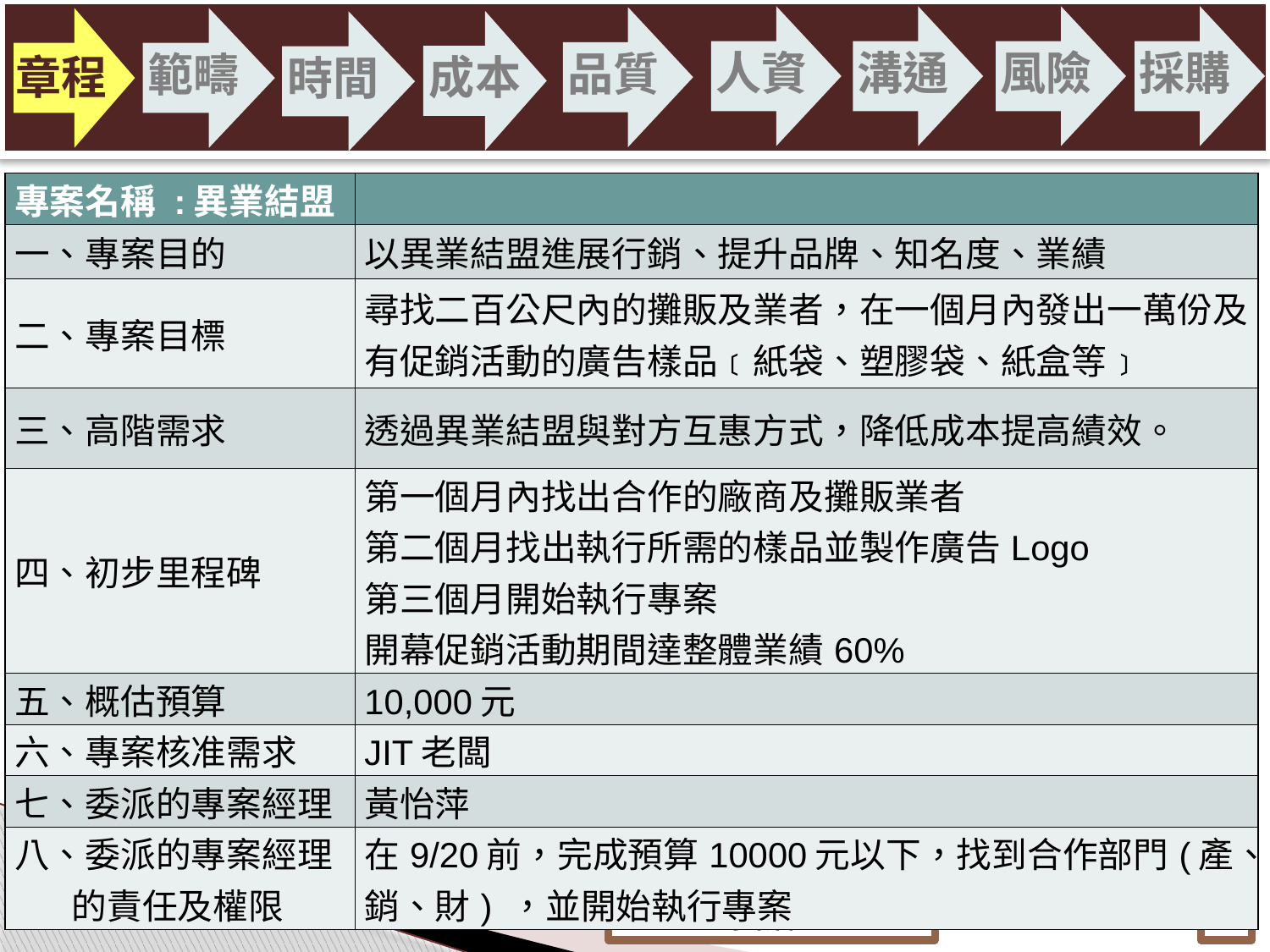

人資
溝通
風險
採購
品質
範疇
成本
章程
時間
| 專案名稱 :異業結盟 |  |
| --- | --- |
| 一、專案目的 | 以異業結盟進展行銷、提升品牌、知名度、業績 |
| 二、專案目標 | 尋找二百公尺內的攤販及業者，在一個月內發出一萬份及有促銷活動的廣告樣品﹝紙袋、塑膠袋、紙盒等﹞ |
| 三、高階需求 | 透過異業結盟與對方互惠方式，降低成本提高績效。 |
| 四、初步里程碑 | 第一個月內找出合作的廠商及攤販業者 第二個月找出執行所需的樣品並製作廣告Logo 第三個月開始執行專案 開幕促銷活動期間達整體業績60% |
| 五、概估預算 | 10,000元 |
| 六、專案核准需求 | JIT老闆 |
| 七、委派的專案經理 | 黃怡萍 |
| 八、委派的專案經理 的責任及權限 | 在9/20前，完成預算10000元以下，找到合作部門(產、銷、財) ，並開始執行專案 |
專案管理
2015/09/29
3